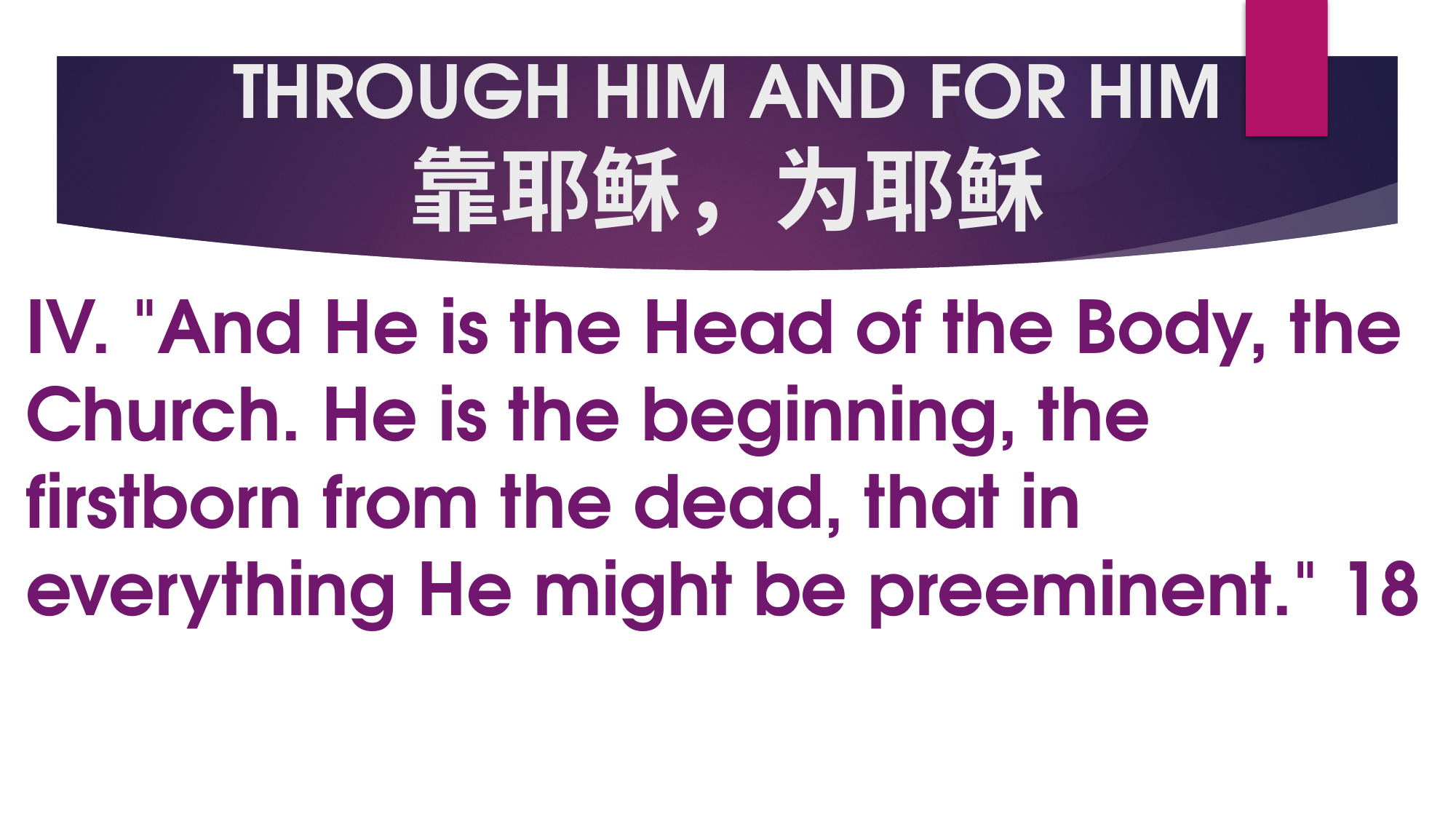

# THROUGH HIM AND FOR HIM 靠耶稣，为耶稣
IV. "And He is the Head of the Body, the Church. He is the beginning, the firstborn from the dead, that in everything He might be preeminent." 18